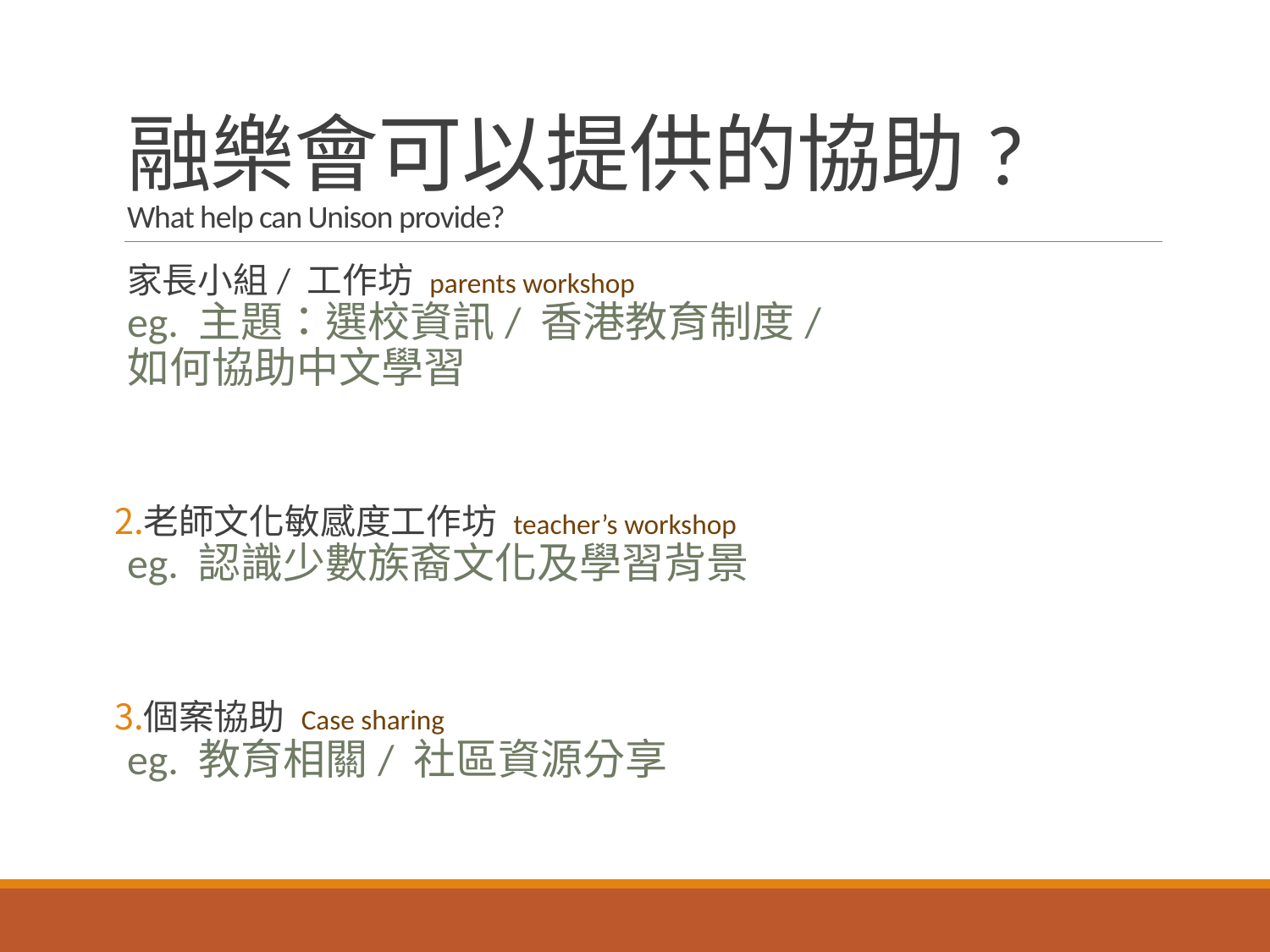

# 融樂會可以提供的協助? What help can Unison provide?
家長小組/ 工作坊 parents workshop
eg. 主題：選校資訊/ 香港教育制度/
如何協助中文學習

老師文化敏感度工作坊 teacher’s workshop
eg. 認識少數族裔文化及學習背景

個案協助 Case sharing
eg. 教育相關/ 社區資源分享